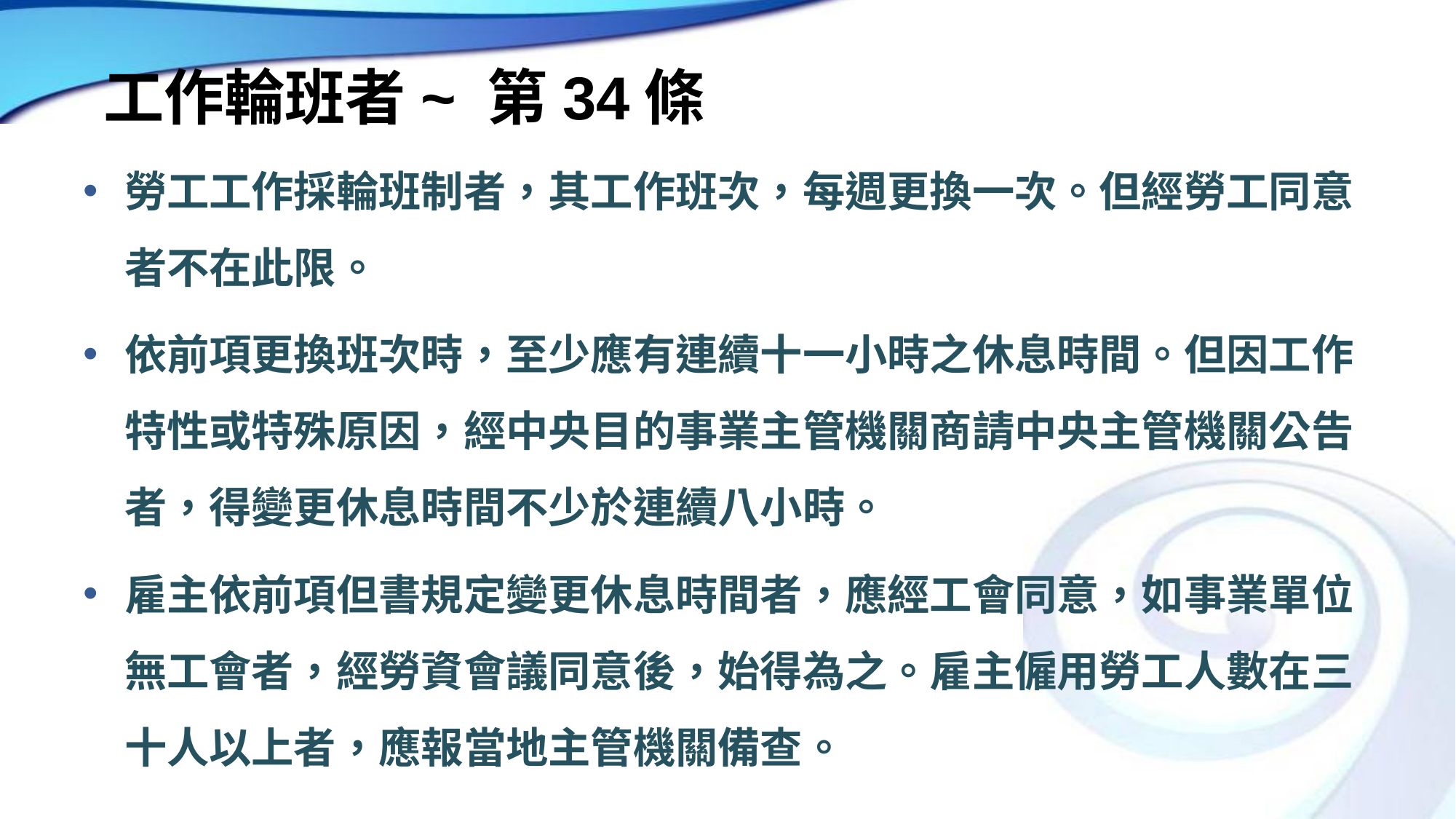

# 工作輪班者~ 第34條
勞工工作採輪班制者，其工作班次，每週更換一次。但經勞工同意者不在此限。
依前項更換班次時，至少應有連續十一小時之休息時間。但因工作特性或特殊原因，經中央目的事業主管機關商請中央主管機關公告者，得變更休息時間不少於連續八小時。
雇主依前項但書規定變更休息時間者，應經工會同意，如事業單位無工會者，經勞資會議同意後，始得為之。雇主僱用勞工人數在三十人以上者，應報當地主管機關備查。